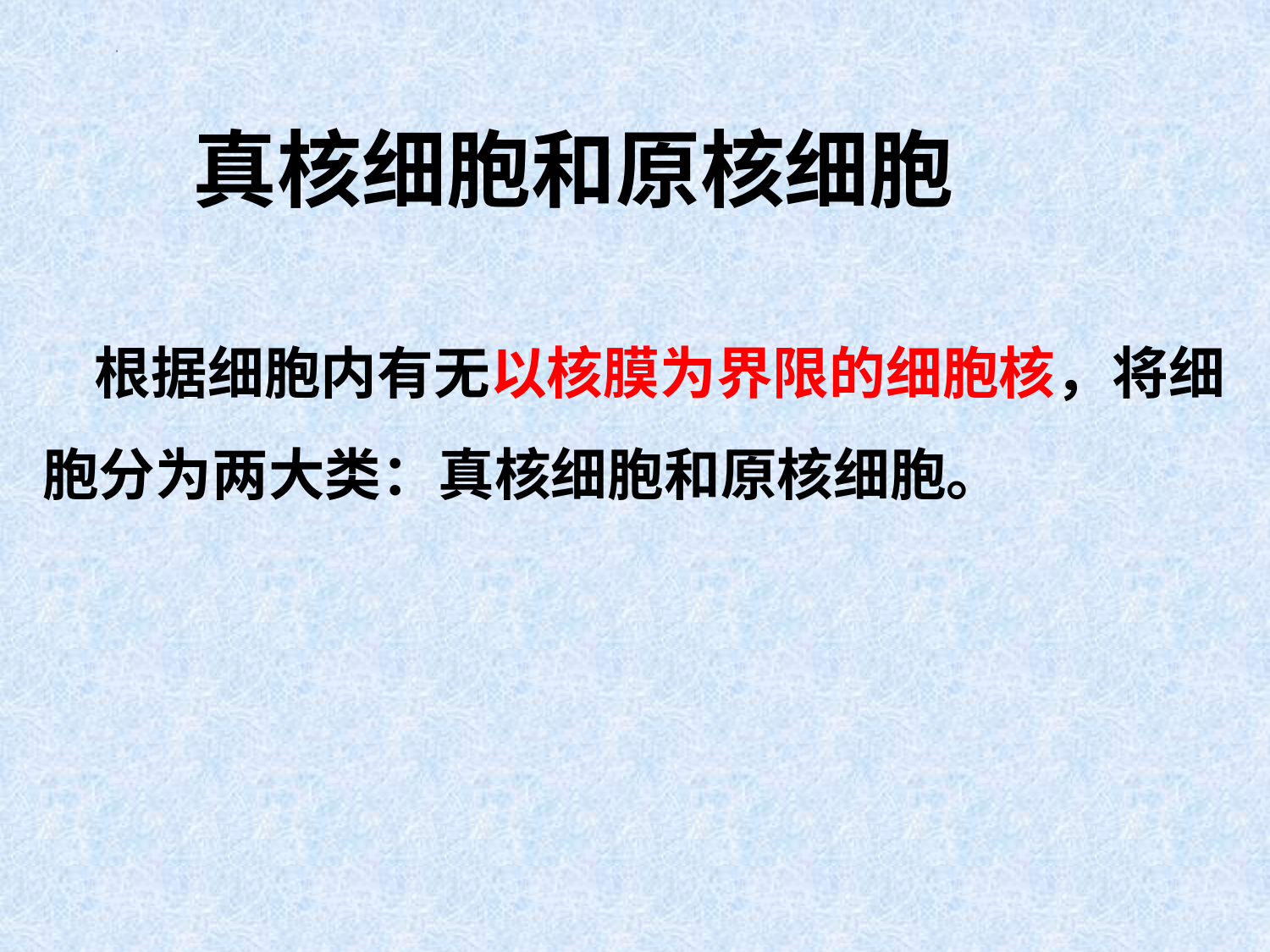

真核细胞和原核细胞
   根据细胞内有无以核膜为界限的细胞核，将细胞分为两大类：真核细胞和原核细胞。